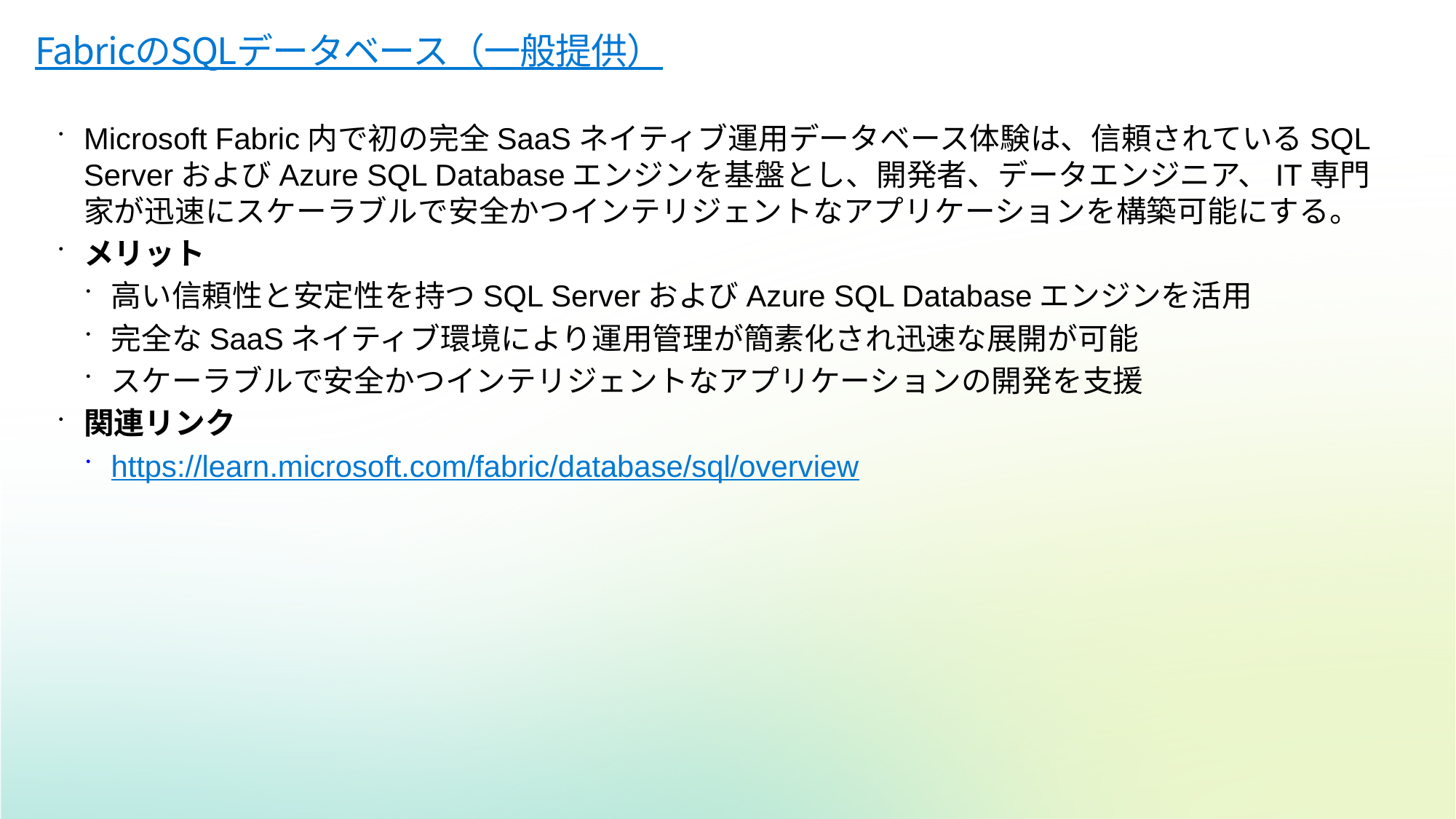

# FabricのSQLデータベース（一般提供）
Microsoft Fabric内で初の完全SaaSネイティブ運用データベース体験は、信頼されているSQL ServerおよびAzure SQL Databaseエンジンを基盤とし、開発者、データエンジニア、IT専門家が迅速にスケーラブルで安全かつインテリジェントなアプリケーションを構築可能にする。
メリット
高い信頼性と安定性を持つSQL ServerおよびAzure SQL Databaseエンジンを活用
完全なSaaSネイティブ環境により運用管理が簡素化され迅速な展開が可能
スケーラブルで安全かつインテリジェントなアプリケーションの開発を支援
関連リンク
https://learn.microsoft.com/fabric/database/sql/overview